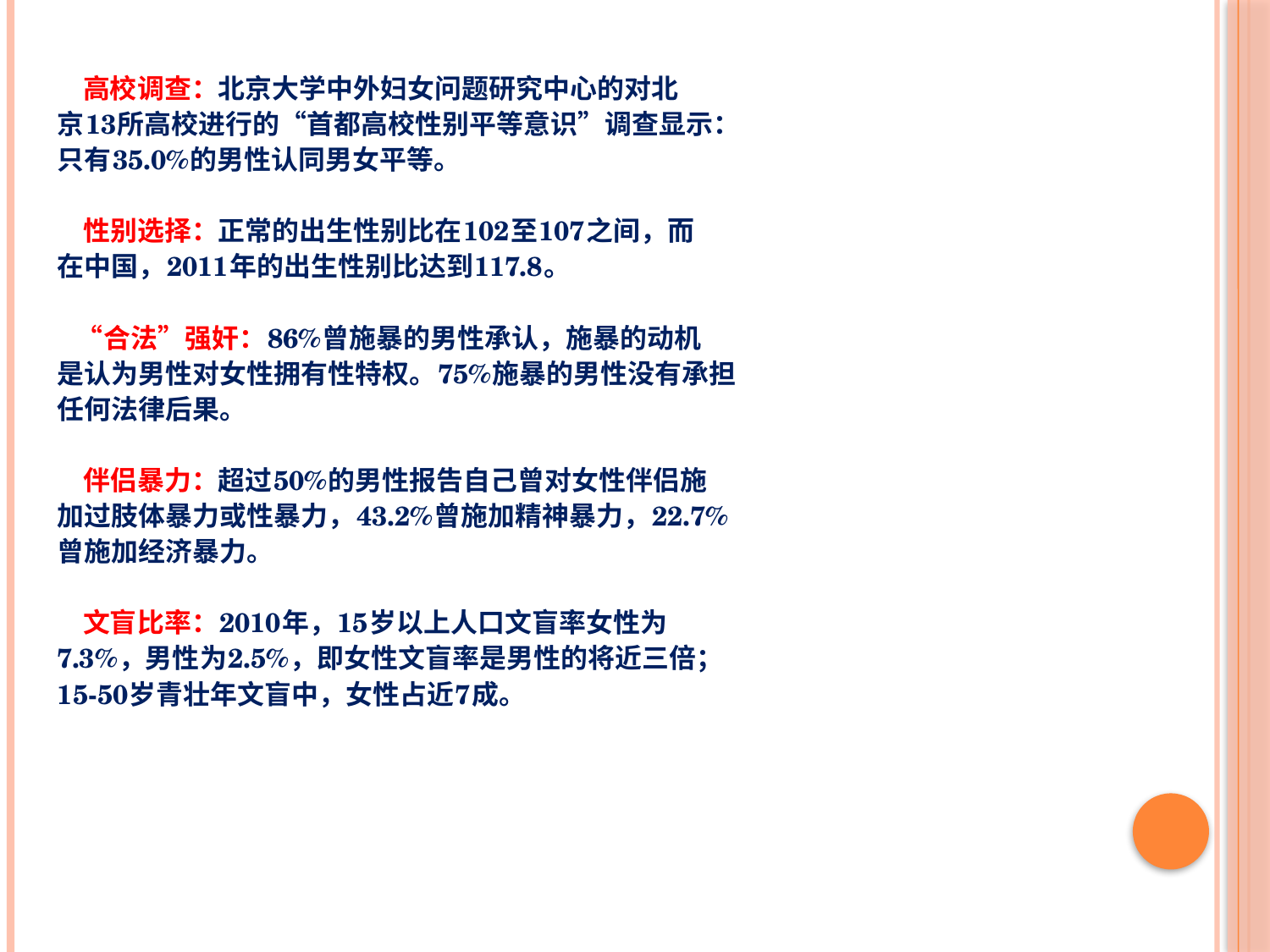

高校调查：北京大学中外妇女问题研究中心的对北
京13所高校进行的“首都高校性别平等意识”调查显示：
只有35.0%的男性认同男女平等。

    性别选择：正常的出生性别比在102至107之间，而
在中国，2011年的出生性别比达到117.8。

   “合法”强奸：86%曾施暴的男性承认，施暴的动机
是认为男性对女性拥有性特权。75%施暴的男性没有承担
任何法律后果。

    伴侣暴力：超过50%的男性报告自己曾对女性伴侣施
加过肢体暴力或性暴力，43.2%曾施加精神暴力，22.7%
曾施加经济暴力。

    文盲比率：2010年，15岁以上人口文盲率女性为
7.3%，男性为2.5%，即女性文盲率是男性的将近三倍；
15-50岁青壮年文盲中，女性占近7成。

10